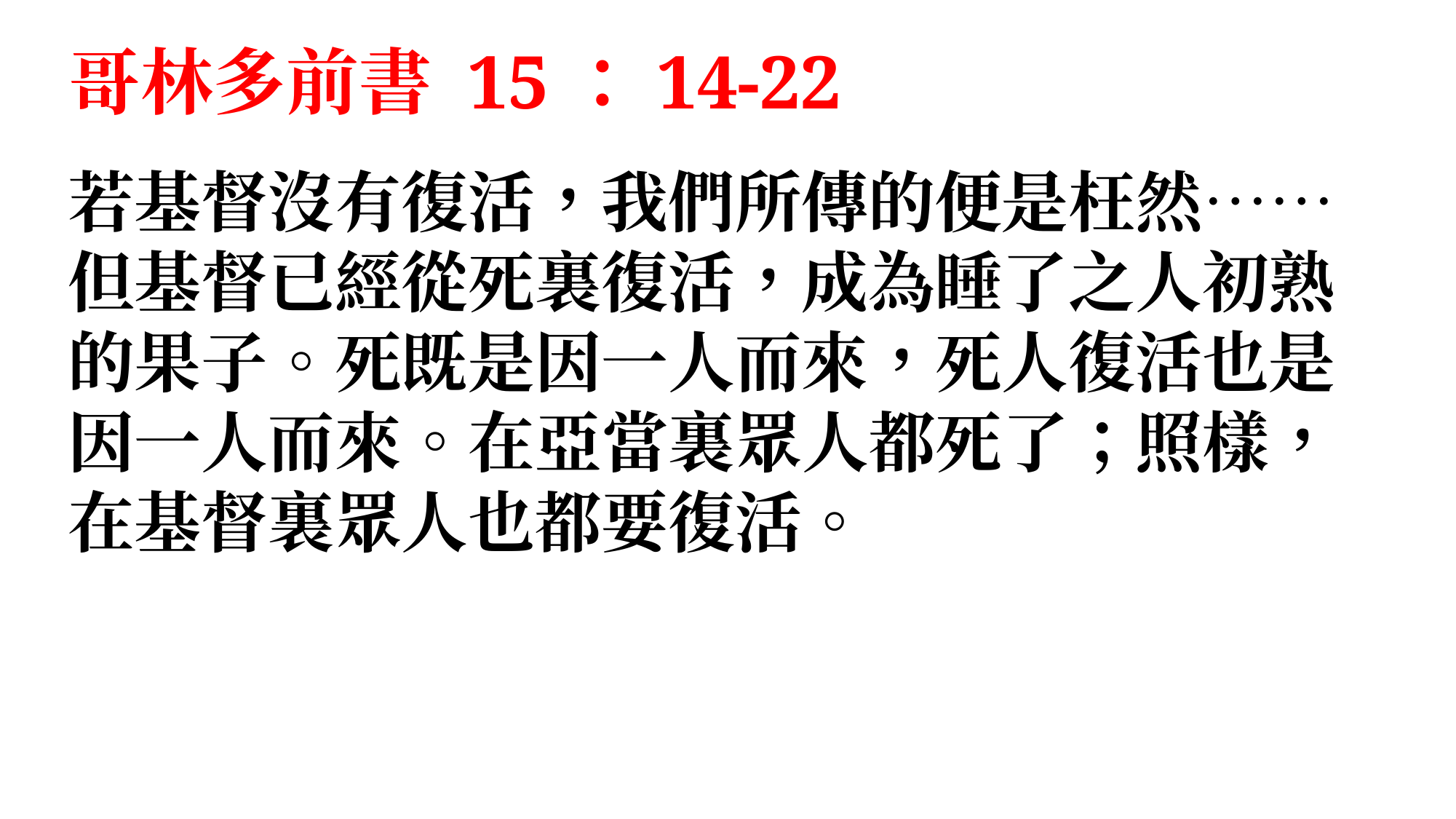

哥林多前書 15：14-22

若基督沒有復活，我們所傳的便是枉然……但基督已經從死裏復活，成為睡了之人初熟的果子。死既是因一人而來，死人復活也是因一人而來。在亞當裏眾人都死了；照樣，在基督裏眾人也都要復活。